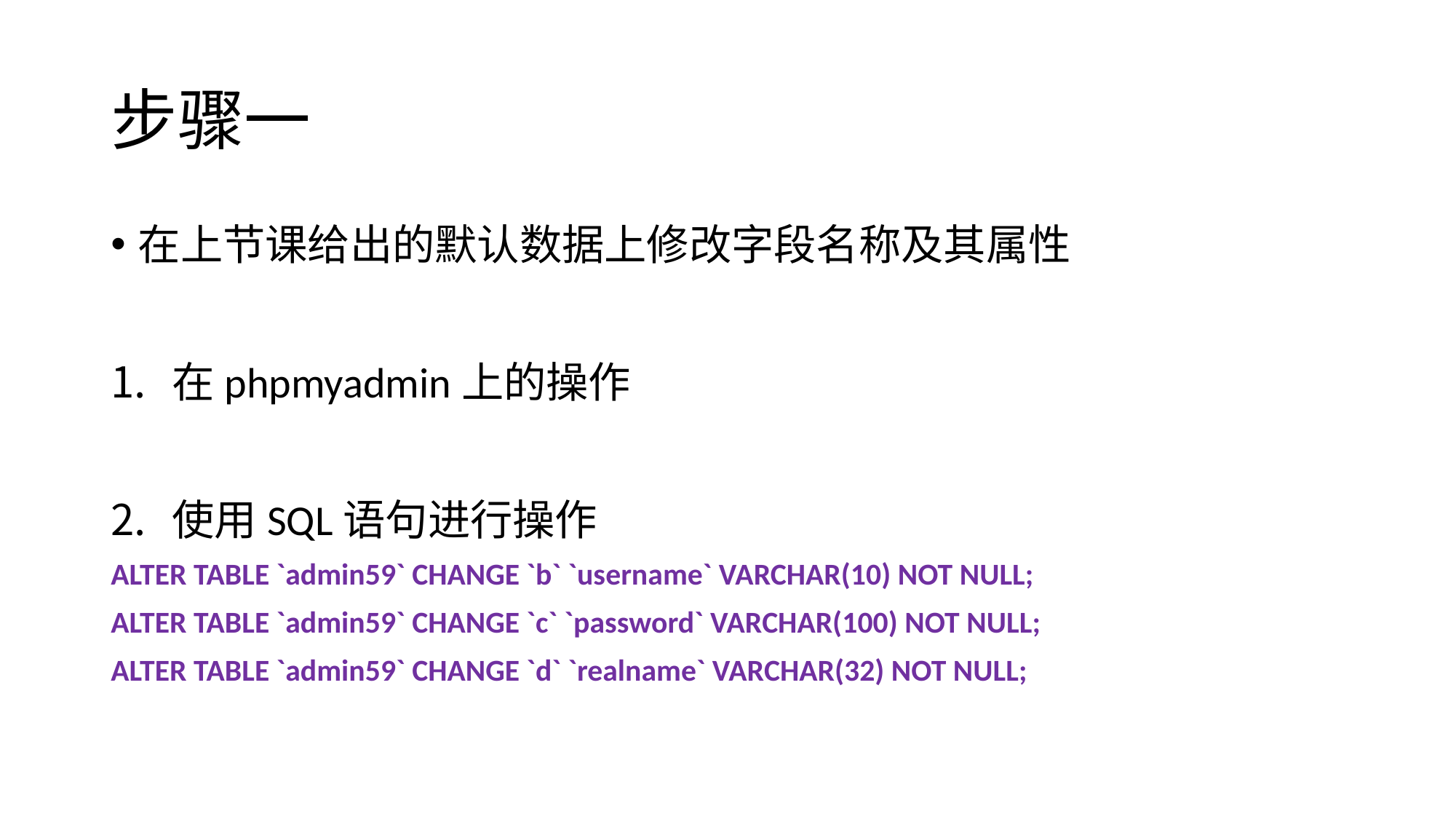

# 步骤一
在上节课给出的默认数据上修改字段名称及其属性
在phpmyadmin上的操作
使用SQL语句进行操作
ALTER TABLE `admin59` CHANGE `b` `username` VARCHAR(10) NOT NULL;
ALTER TABLE `admin59` CHANGE `c` `password` VARCHAR(100) NOT NULL;
ALTER TABLE `admin59` CHANGE `d` `realname` VARCHAR(32) NOT NULL;